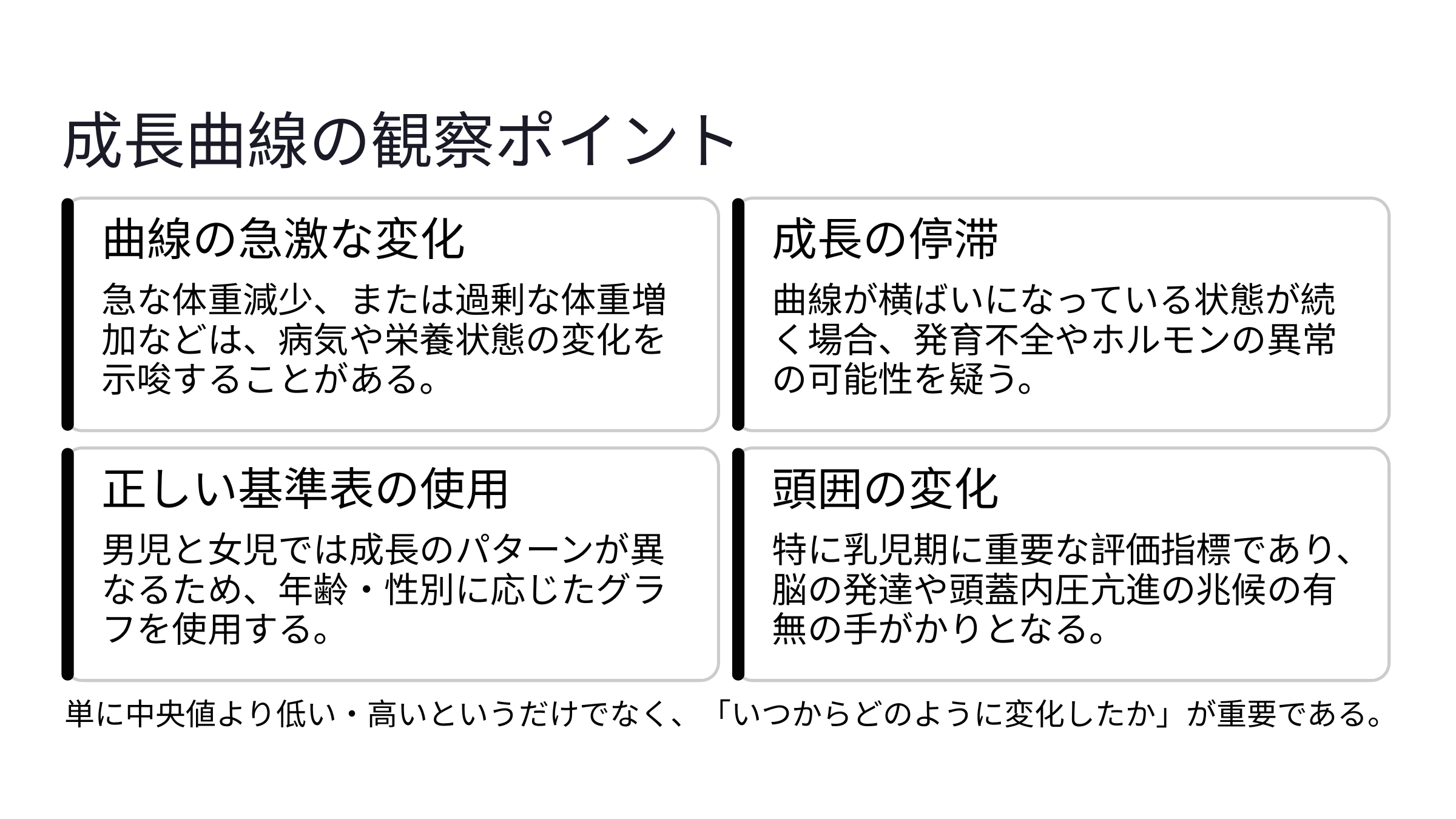

成長曲線の観察ポイント

曲線の急激な変化
成長の停滞
急な体重減少、または過剰な体重増加などは、病気や栄養状態の変化を示唆することがある。
曲線が横ばいになっている状態が続く場合、発育不全やホルモンの異常の可能性を疑う。

正しい基準表の使用
頭囲の変化
男児と女児では成長のパターンが異なるため、年齢・性別に応じたグラフを使用する。
特に乳児期に重要な評価指標であり、脳の発達や頭蓋内圧亢進の兆候の有無の手がかりとなる。
単に中央値より低い・高いというだけでなく、「いつからどのように変化したか」が重要である。